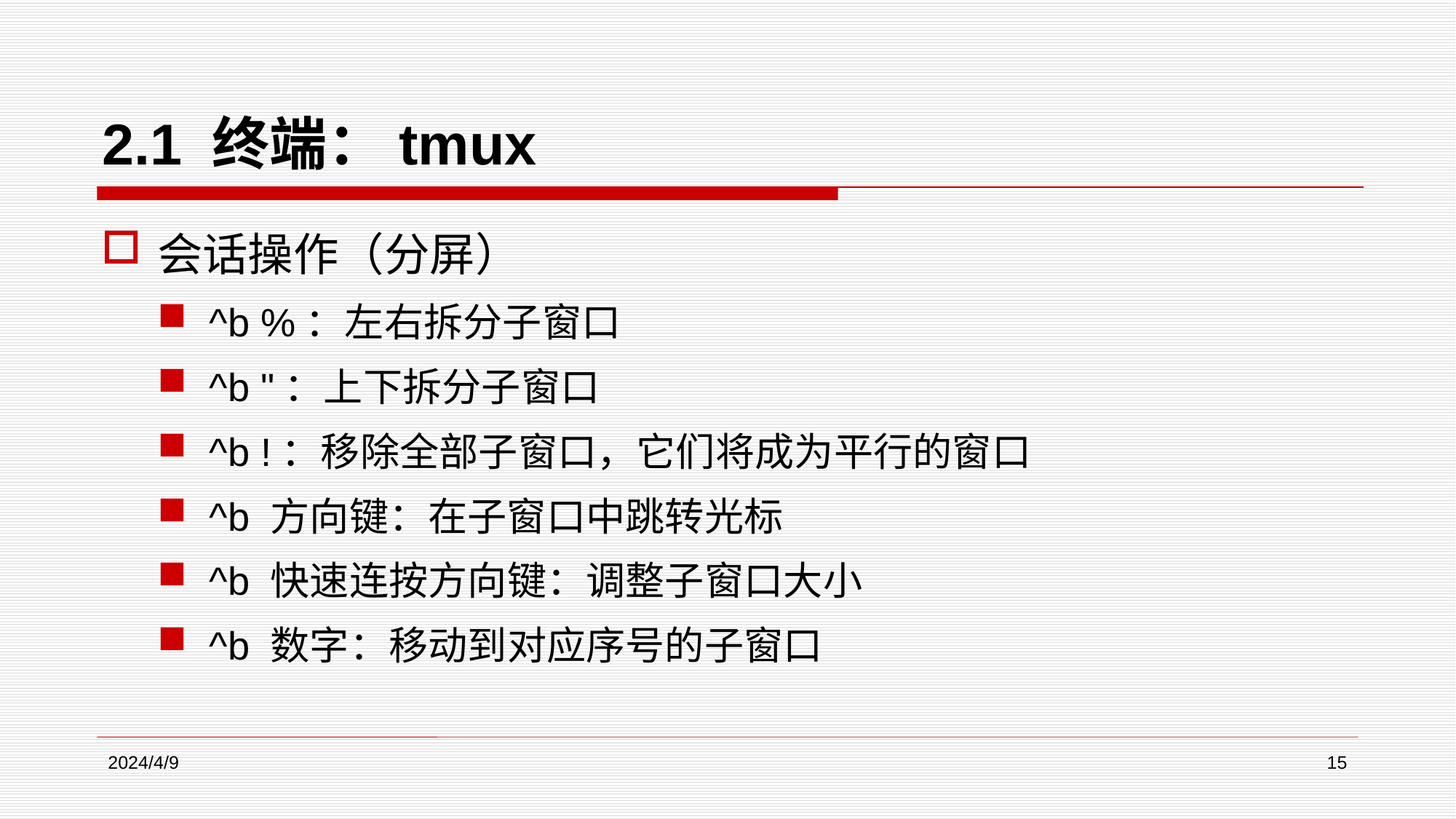

# 2.1 终端：tmux
会话操作（分屏）
^b %：左右拆分子窗口
^b "：上下拆分子窗口
^b !：移除全部子窗口，它们将成为平行的窗口
^b 方向键：在子窗口中跳转光标
^b 快速连按方向键：调整子窗口大小
^b 数字：移动到对应序号的子窗口
2024/4/9
15